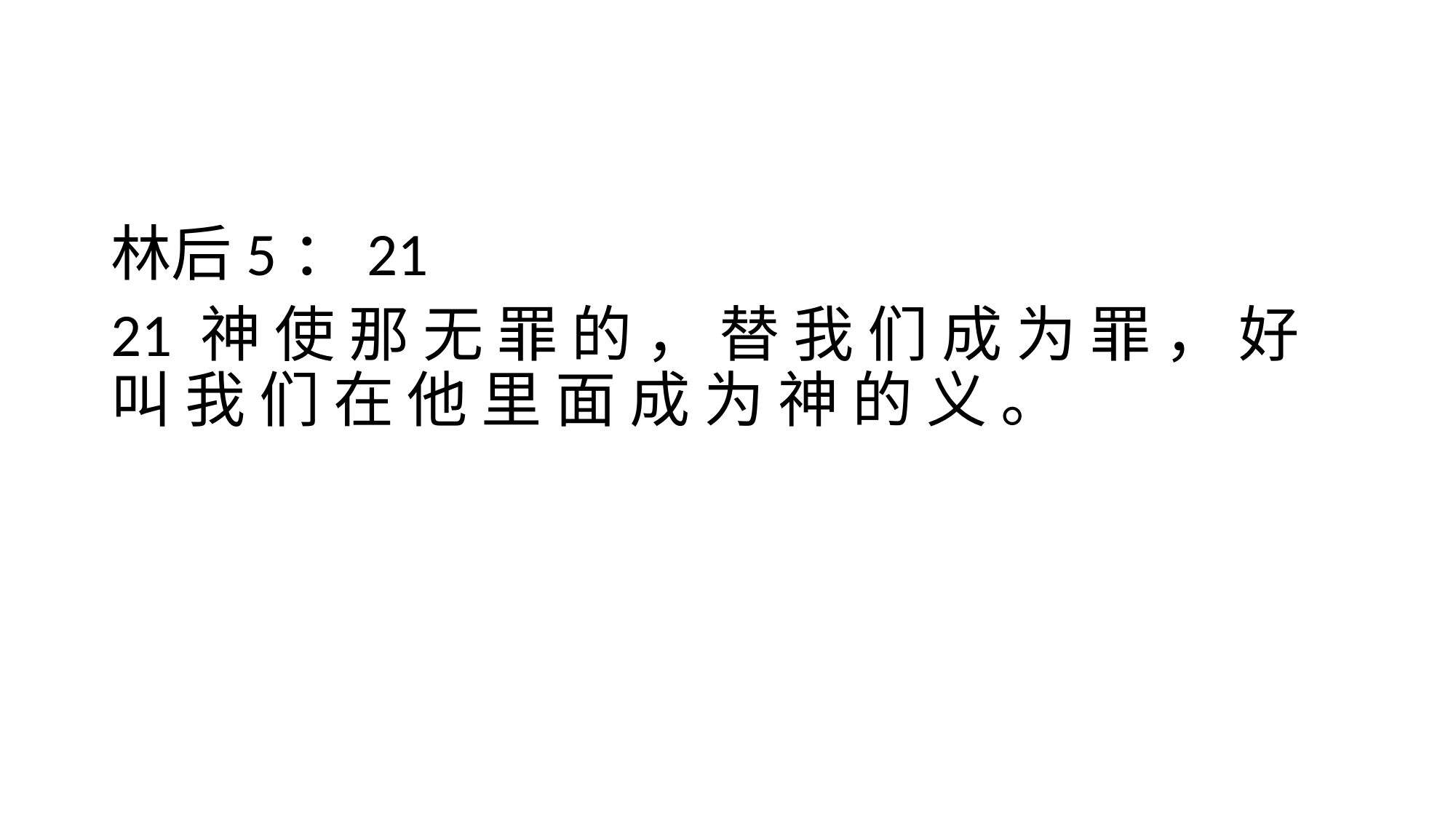

#
林后5：21
21 神 使 那 无 罪 的 ， 替 我 们 成 为 罪 ， 好 叫 我 们 在 他 里 面 成 为 神 的 义 。